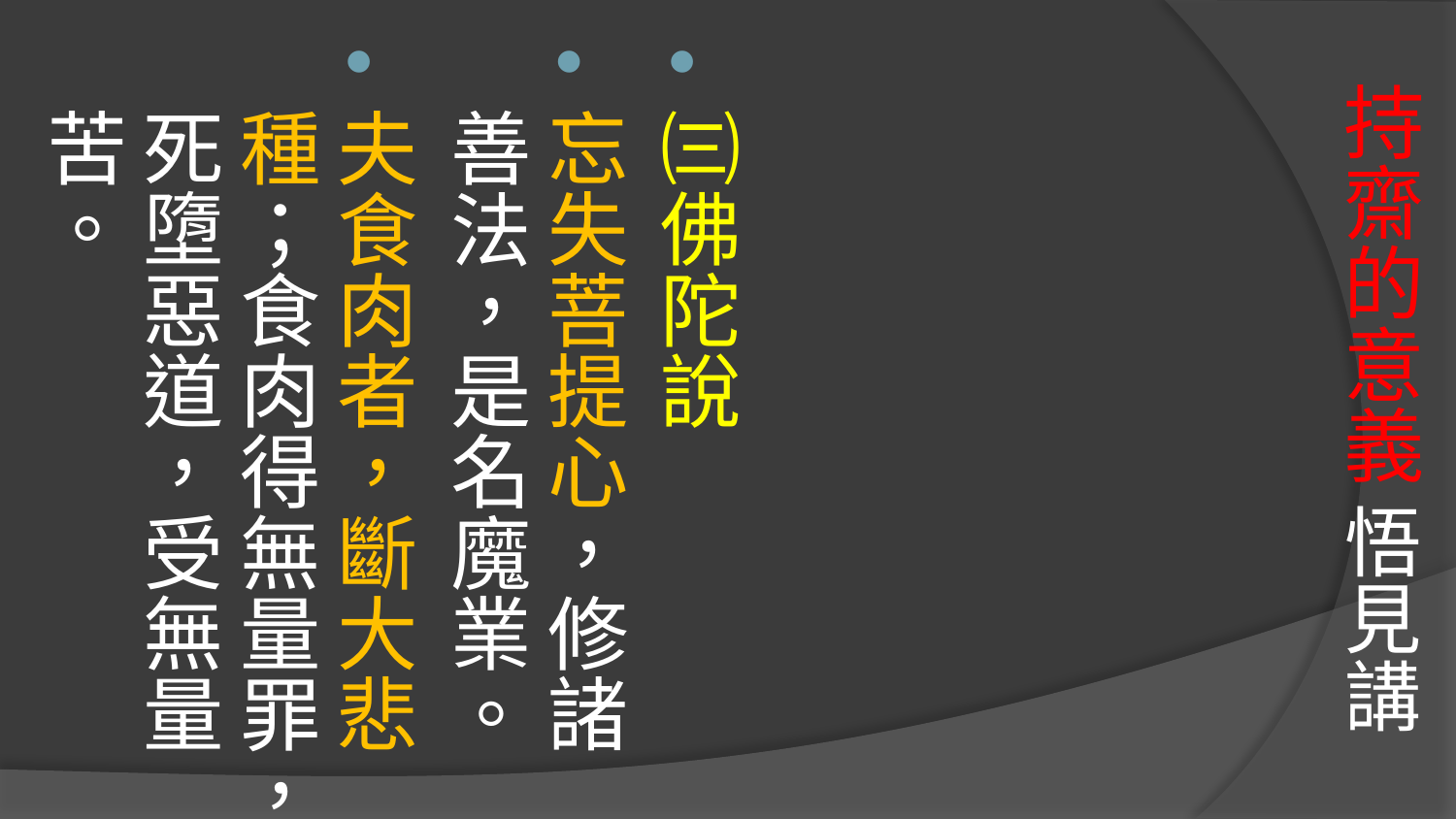

# 持齋的意義 悟見講
㈢佛陀說
忘失菩提心，修諸善法，是名魔業。
夫食肉者，斷大悲種；食肉得無量罪，死墮惡道，受無量苦。